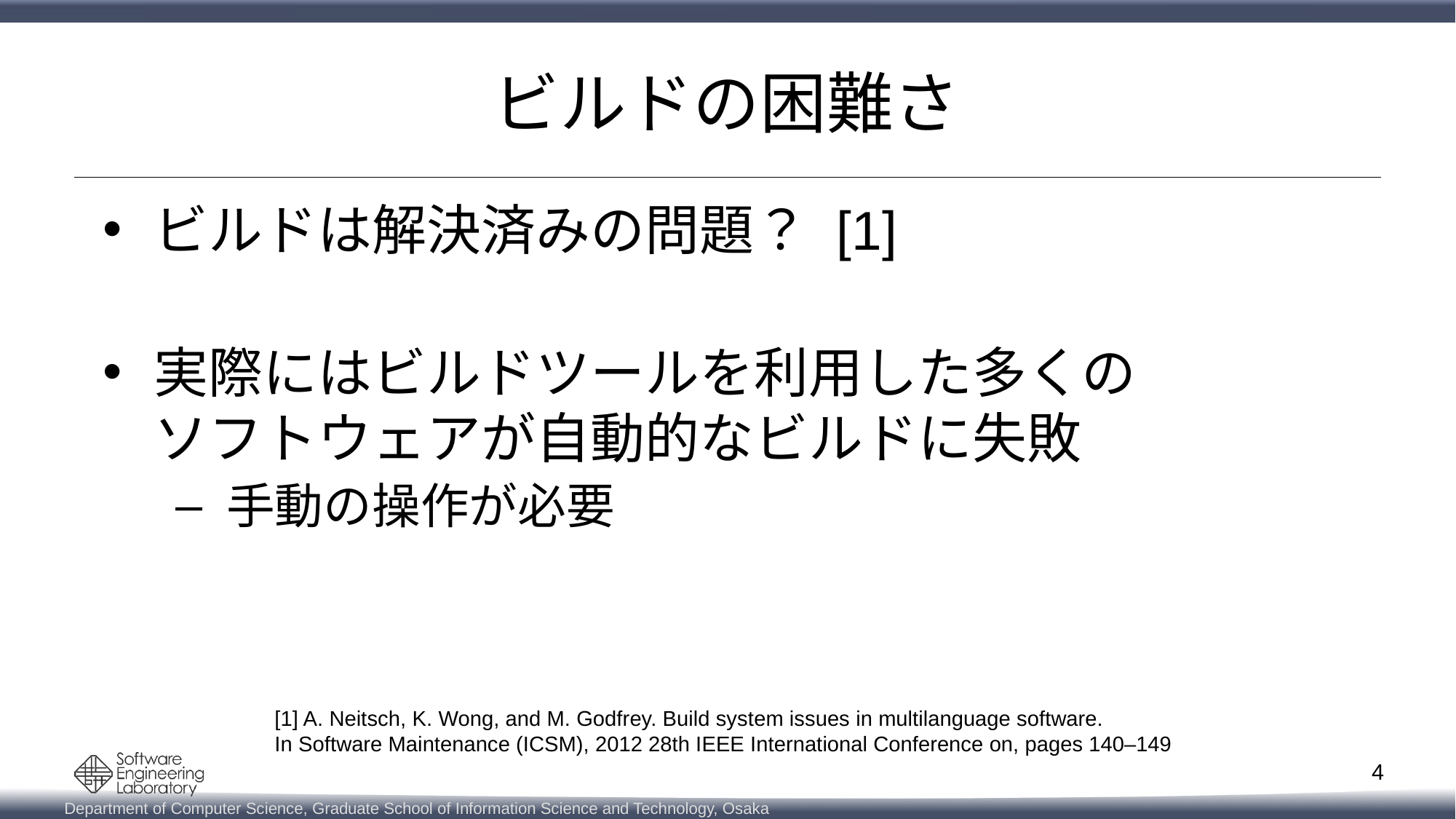

# ビルドの困難さ
ビルドは解決済みの問題？ [1]

実際にはビルドツールを利用した多くの
ソフトウェアが自動的なビルドに失敗
手動の操作が必要
[1] A. Neitsch, K. Wong, and M. Godfrey. Build system issues in multilanguage software.
In Software Maintenance (ICSM), 2012 28th IEEE International Conference on, pages 140–149
4